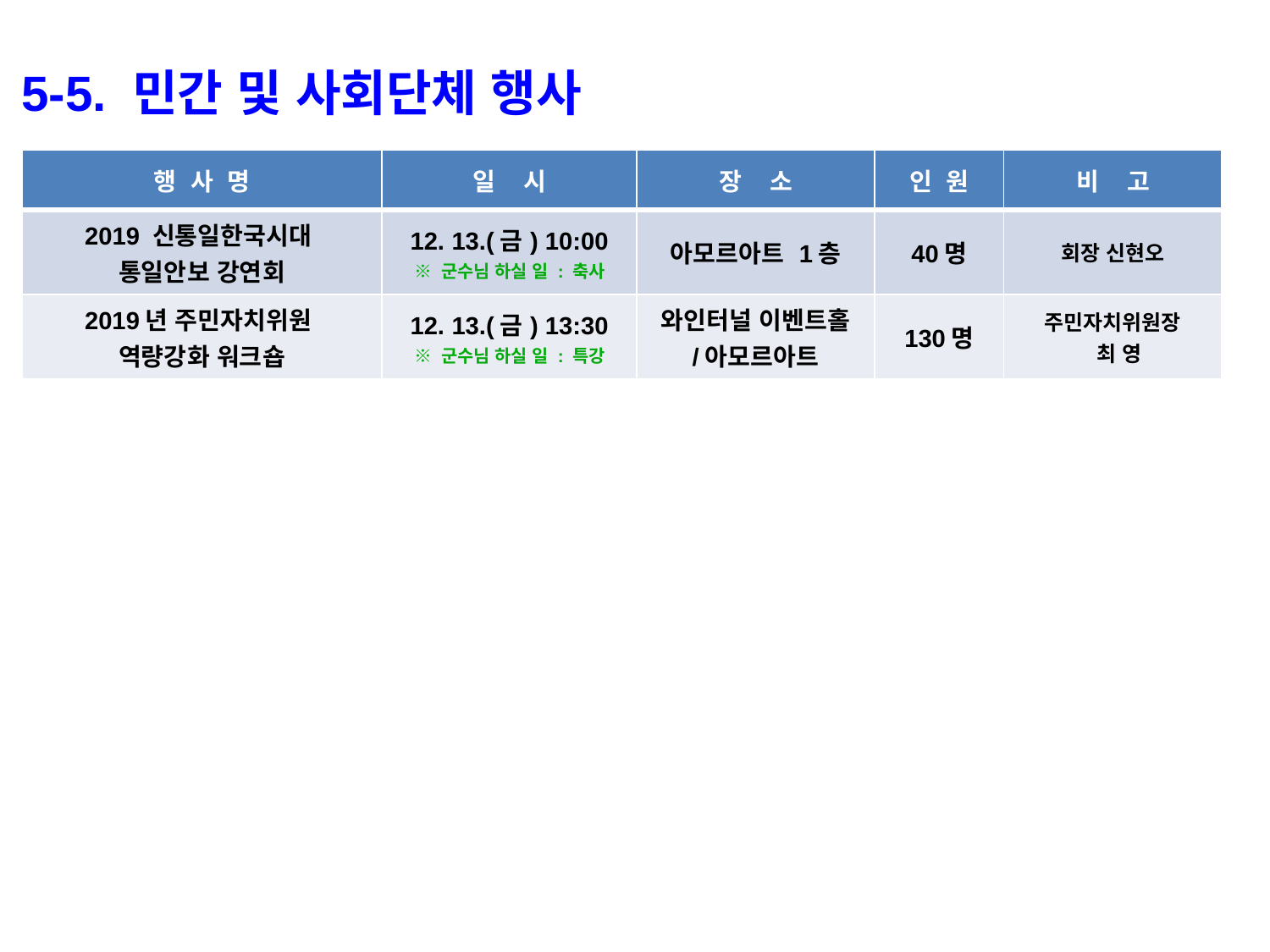

5-5. 민간 및 사회단체 행사
| 행 사 명 | 일 시 | 장 소 | 인 원 | 비 고 |
| --- | --- | --- | --- | --- |
| 2019 신통일한국시대 통일안보 강연회 | 12. 13.(금) 10:00 ※ 군수님 하실 일 : 축사 | 아모르아트 1층 | 40명 | 회장 신현오 |
| 2019년 주민자치위원 역량강화 워크숍 | 12. 13.(금) 13:30 ※ 군수님 하실 일 : 특강 | 와인터널 이벤트홀 /아모르아트 | 130명 | 주민자치위원장 최 영 |